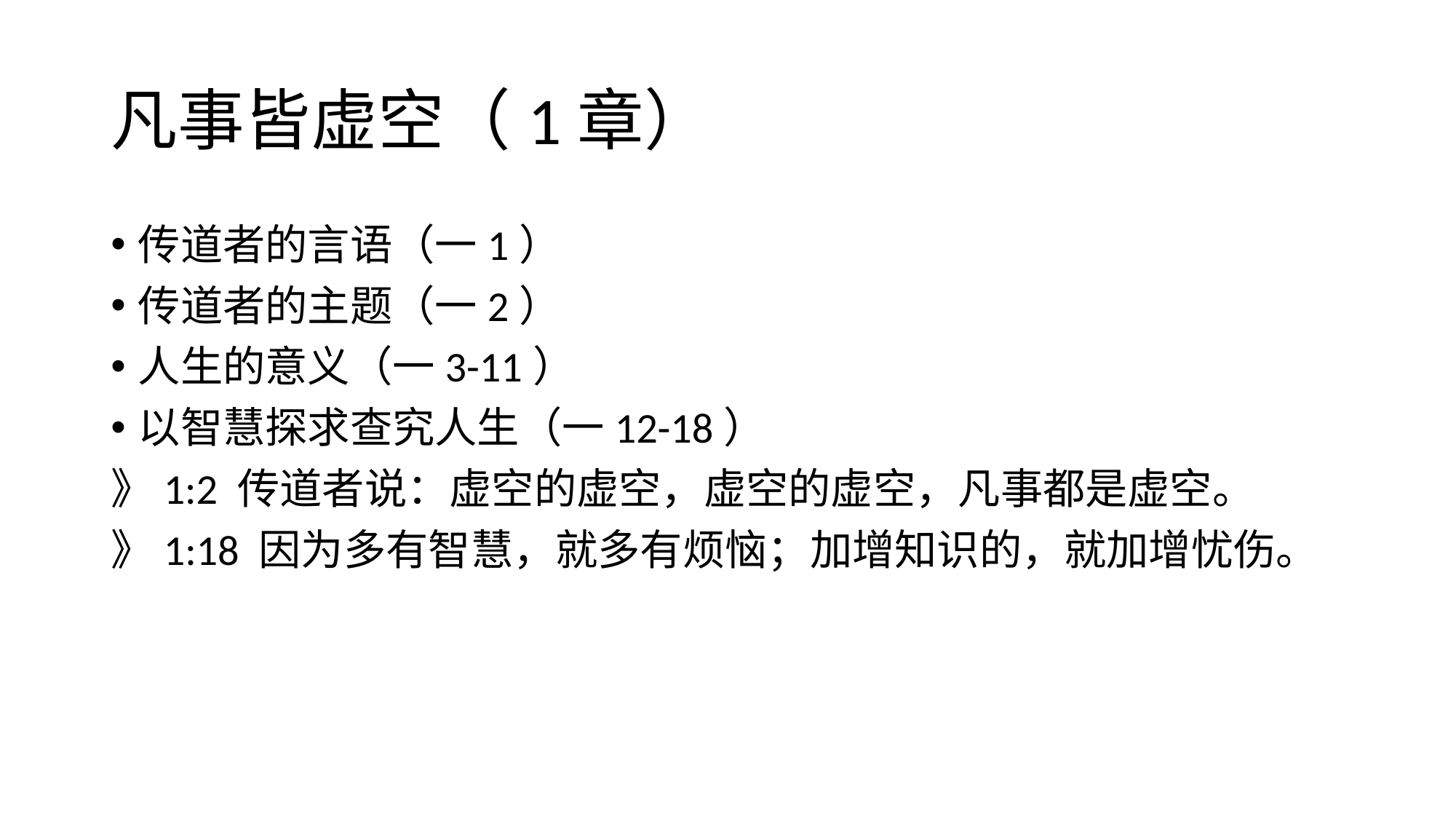

# 凡事皆虚空（1章）
传道者的言语（一1）
传道者的主题（一2）
人生的意义（一3-11）
以智慧探求查究人生（一12-18）
》1:2 传道者说：虚空的虚空，虚空的虚空，凡事都是虚空。
》1:18 因为多有智慧，就多有烦恼；加增知识的，就加增忧伤。